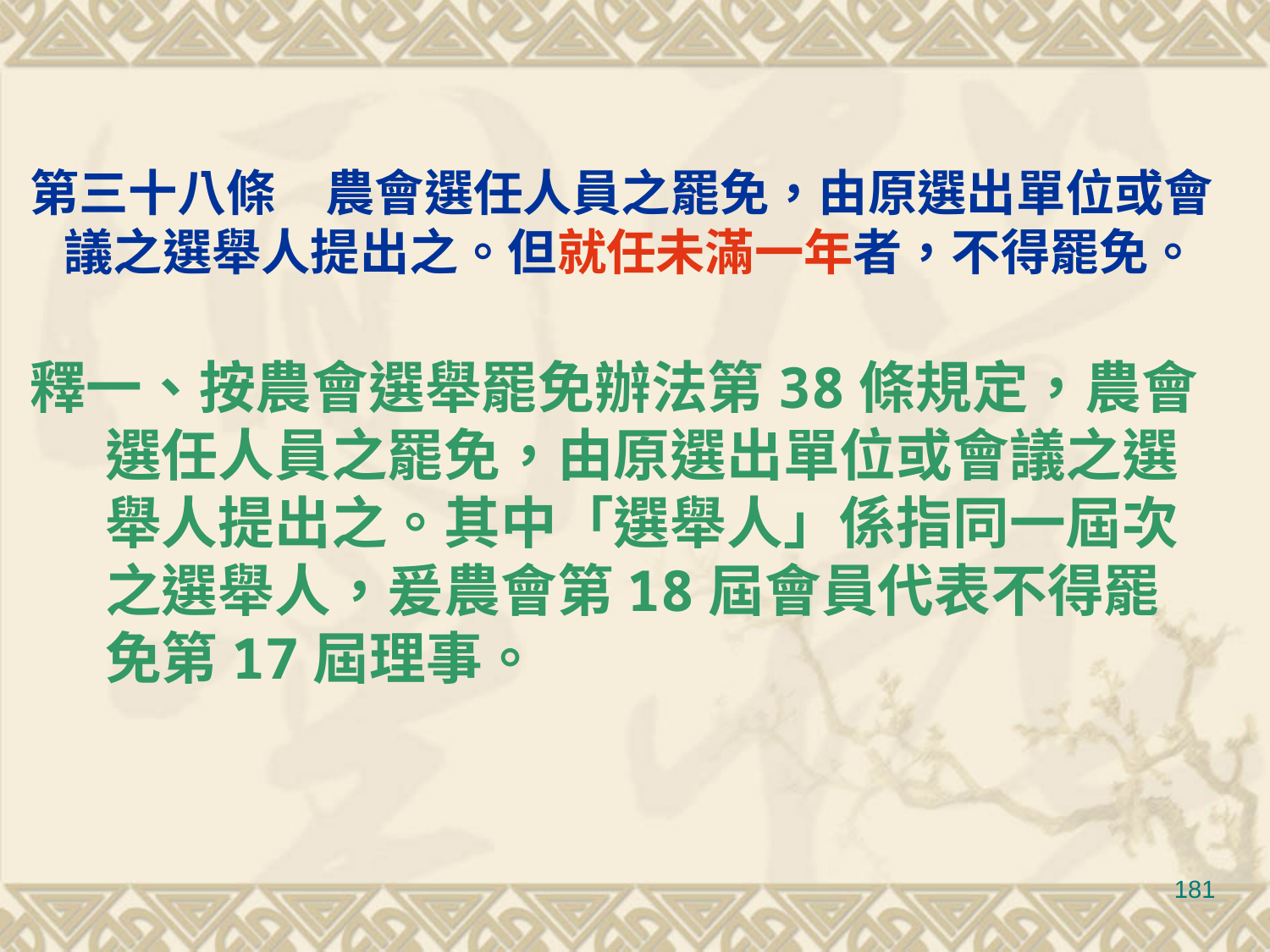

第三十八條　農會選任人員之罷免，由原選出單位或會
  議之選舉人提出之。但就任未滿一年者，不得罷免。

釋一、按農會選舉罷免辦法第38條規定，農會選任人員之罷免，由原選出單位或會議之選舉人提出之。其中「選舉人」係指同一屆次之選舉人，爰農會第18屆會員代表不得罷免第17屆理事。
181